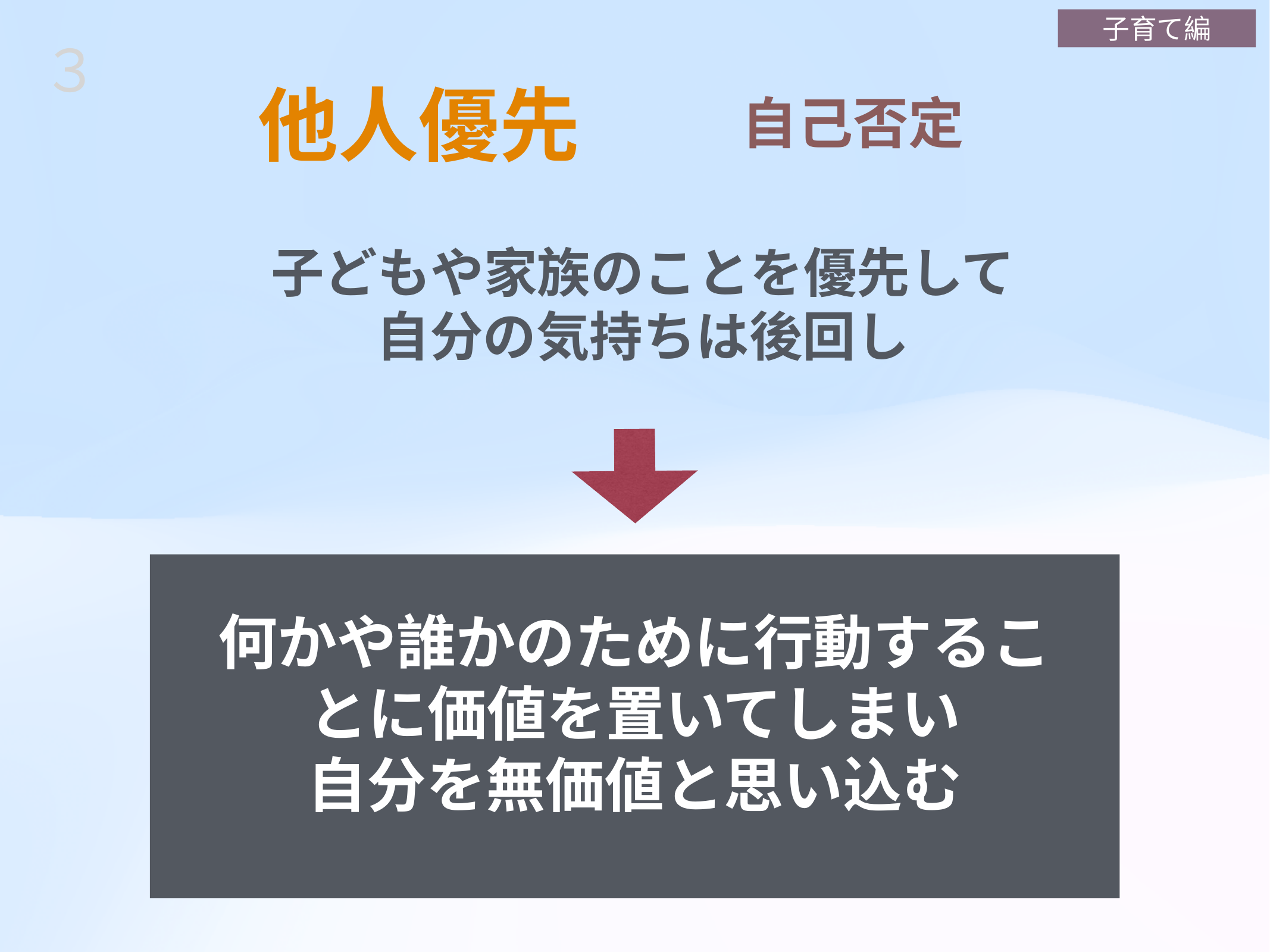

子育て編
３
# 他人優先
自己否定
子どもや家族のことを優先して
自分の気持ちは後回し

何かや誰かのために行動することに価値を置いてしまい
自分を無価値と思い込む